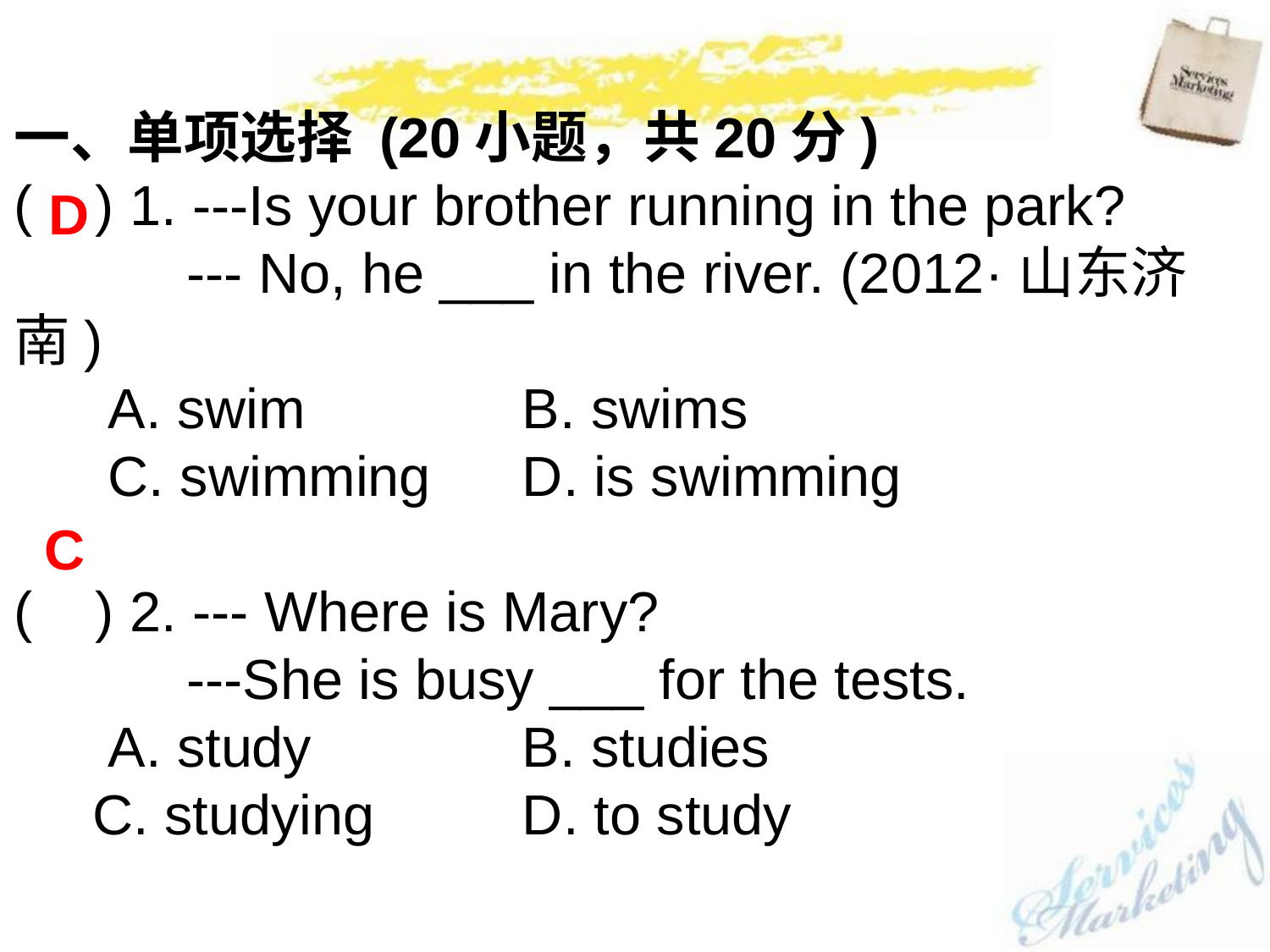

一、单项选择 (20小题，共20分)
(    ) 1. ---Is your brother running in the park?
           --- No, he ___ in the river. (2012·山东济南)
      A. swim		B. swims
      C. swimming	D. is swimming

(    ) 2. --- Where is Mary?
           ---She is busy ___ for the tests.
      A. study		B. studies
     C. studying		D. to study
D
C